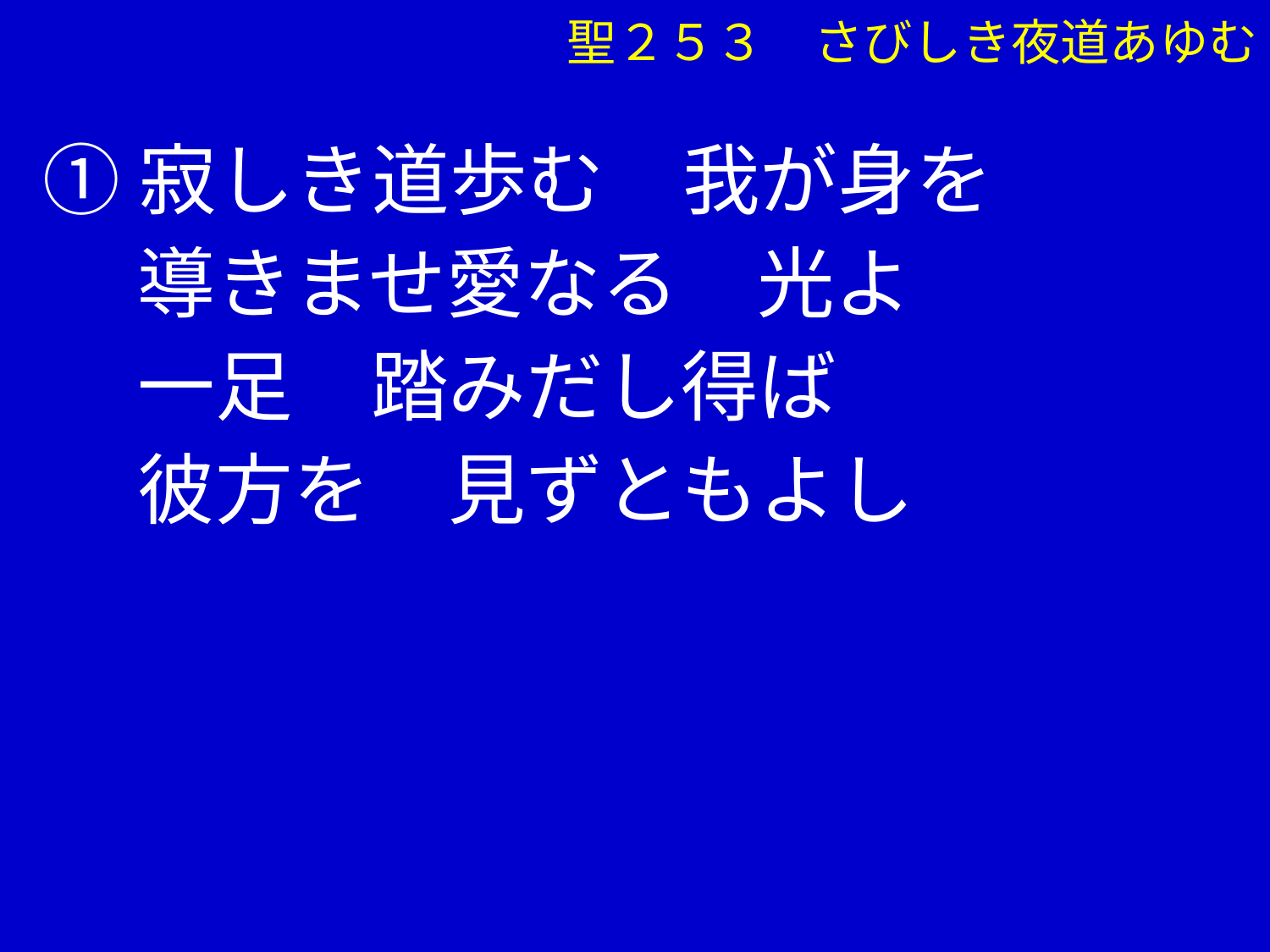

聖２５３　さびしき夜道あゆむ
①寂しき道歩む　我が身を
　 導きませ愛なる　光よ
　 一足　踏みだし得ば
　 彼方を　見ずともよし